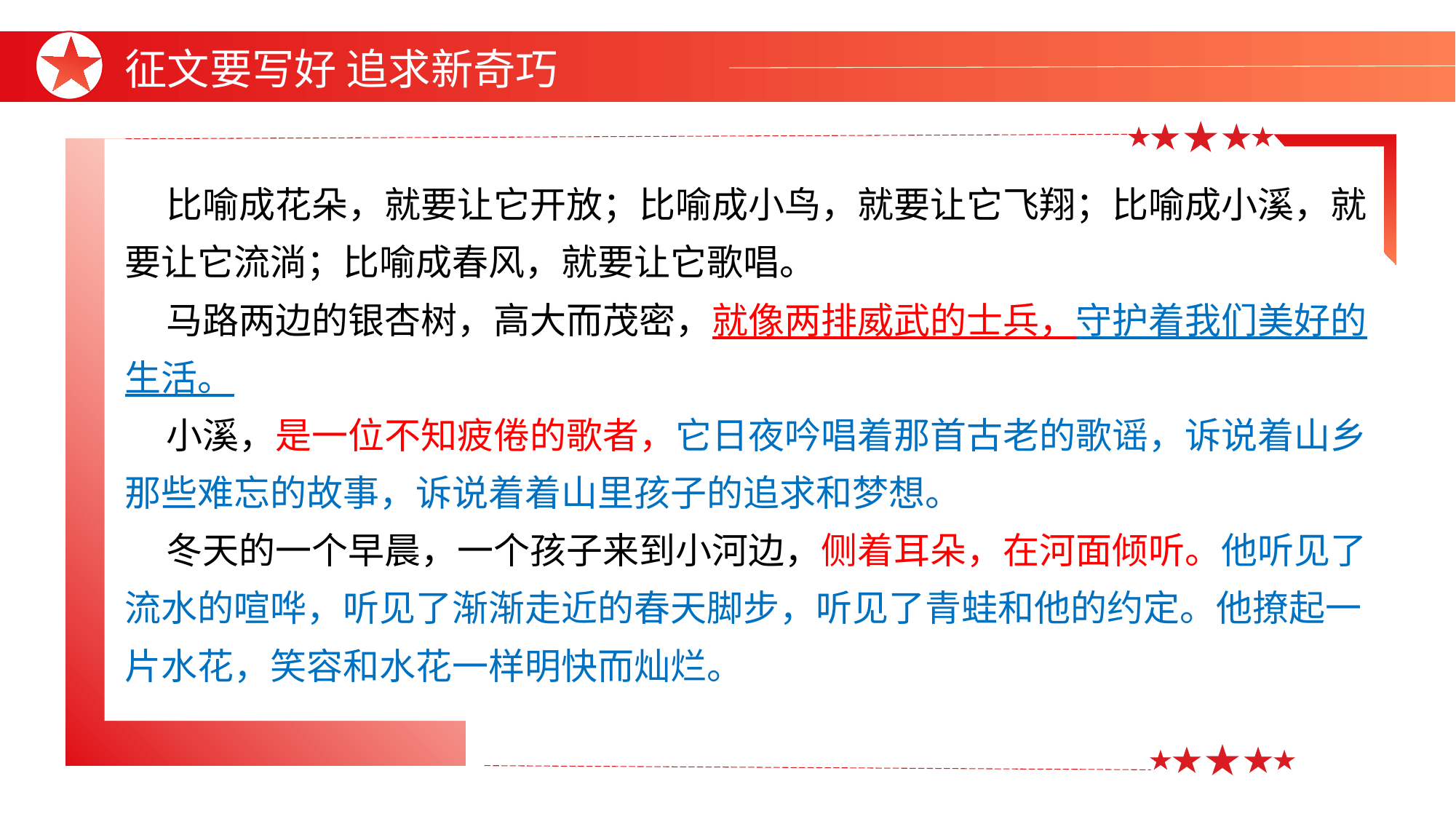

征文要写好 追求新奇巧

    比喻成花朵，就要让它开放；比喻成小鸟，就要让它飞翔；比喻成小溪，就要让它流淌；比喻成春风，就要让它歌唱。
    马路两边的银杏树，高大而茂密，就像两排威武的士兵，守护着我们美好的生活。
    小溪，是一位不知疲倦的歌者，它日夜吟唱着那首古老的歌谣，诉说着山乡那些难忘的故事，诉说着着山里孩子的追求和梦想。
    冬天的一个早晨，一个孩子来到小河边，侧着耳朵，在河面倾听。他听见了流水的喧哗，听见了渐渐走近的春天脚步，听见了青蛙和他的约定。他撩起一片水花，笑容和水花一样明快而灿烂。